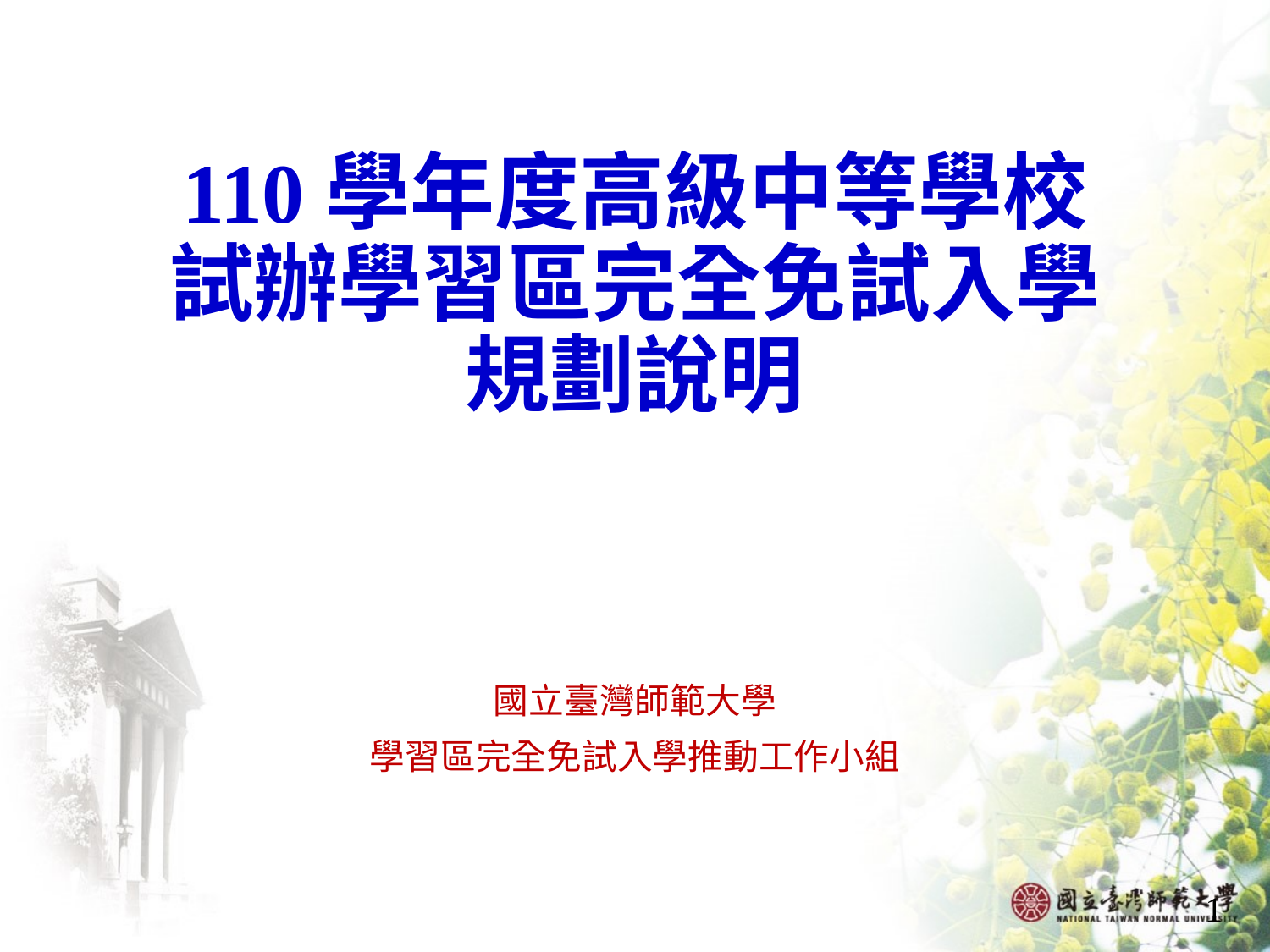

# 110學年度高級中等學校 試辦學習區完全免試入學 規劃說明
國立臺灣師範大學
學習區完全免試入學推動工作小組

1